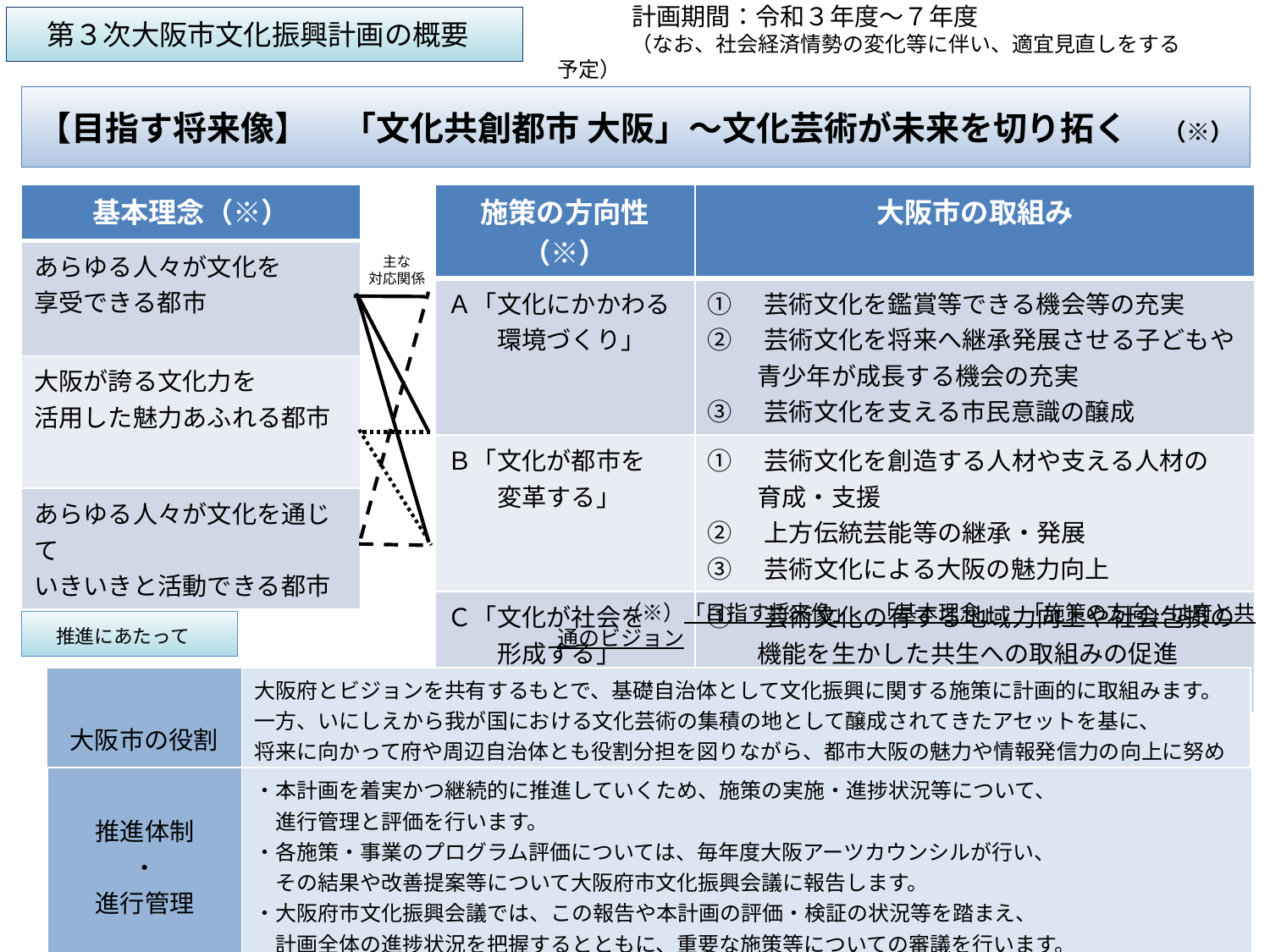

第３次大阪市文化振興計画の概要
　　　計画期間：令和３年度～７年度
　　　　（なお、社会経済情勢の変化等に伴い、適宜見直しをする予定）
# 【目指す将来像】　「文化共創都市 大阪」～文化芸術が未来を切り拓く　（※）
| 施策の方向性（※） | 大阪市の取組み |
| --- | --- |
| Ａ「文化にかかわる 　　環境づくり」 | ①　芸術文化を鑑賞等できる機会等の充実 ②　芸術文化を将来へ継承発展させる子どもや 　　青少年が成長する機会の充実 ③　芸術文化を支える市民意識の醸成 |
| Ｂ「文化が都市を 　　変革する」 | ①　芸術文化を創造する人材や支える人材の 　　育成・支援 ②　上方伝統芸能等の継承・発展 ③　芸術文化による大阪の魅力向上 |
| Ｃ「文化が社会を 　　形成する」 | ①　芸術文化の有する地域力向上や社会包摂の 　　機能を生かした共生への取組みの促進 ②　文化財や史跡の保存・活用・継承 |
| 基本理念（※） |
| --- |
| あらゆる人々が文化を 享受できる都市 |
| 大阪が誇る文化力を 活用した魅力あふれる都市 |
| あらゆる人々が文化を通じて いきいきと活動できる都市 |
主な
対応関係
　　　（※）「目指す将来像」、「基本理念」、「施策の方向」は府と共通のビジョン
　推進にあたって
| 大阪市の役割 | 大阪府とビジョンを共有するもとで、基礎自治体として文化振興に関する施策に計画的に取組みます。 一方、いにしえから我が国における文化芸術の集積の地として醸成されてきたアセットを基に、 将来に向かって府や周辺自治体とも役割分担を図りながら、都市大阪の魅力や情報発信力の向上に努めます。 |
| --- | --- |
| 推進体制 ・ 進行管理 | ・本計画を着実かつ継続的に推進していくため、施策の実施・進捗状況等について、 　進行管理と評価を行います。 ・各施策・事業のプログラム評価については、毎年度大阪アーツカウンシルが行い、 　その結果や改善提案等について大阪府市文化振興会議に報告します。 ・大阪府市文化振興会議では、この報告や本計画の評価・検証の状況等を踏まえ、 　計画全体の進捗状況を把握するとともに、重要な施策等についての審議を行います。 |
| --- | --- |